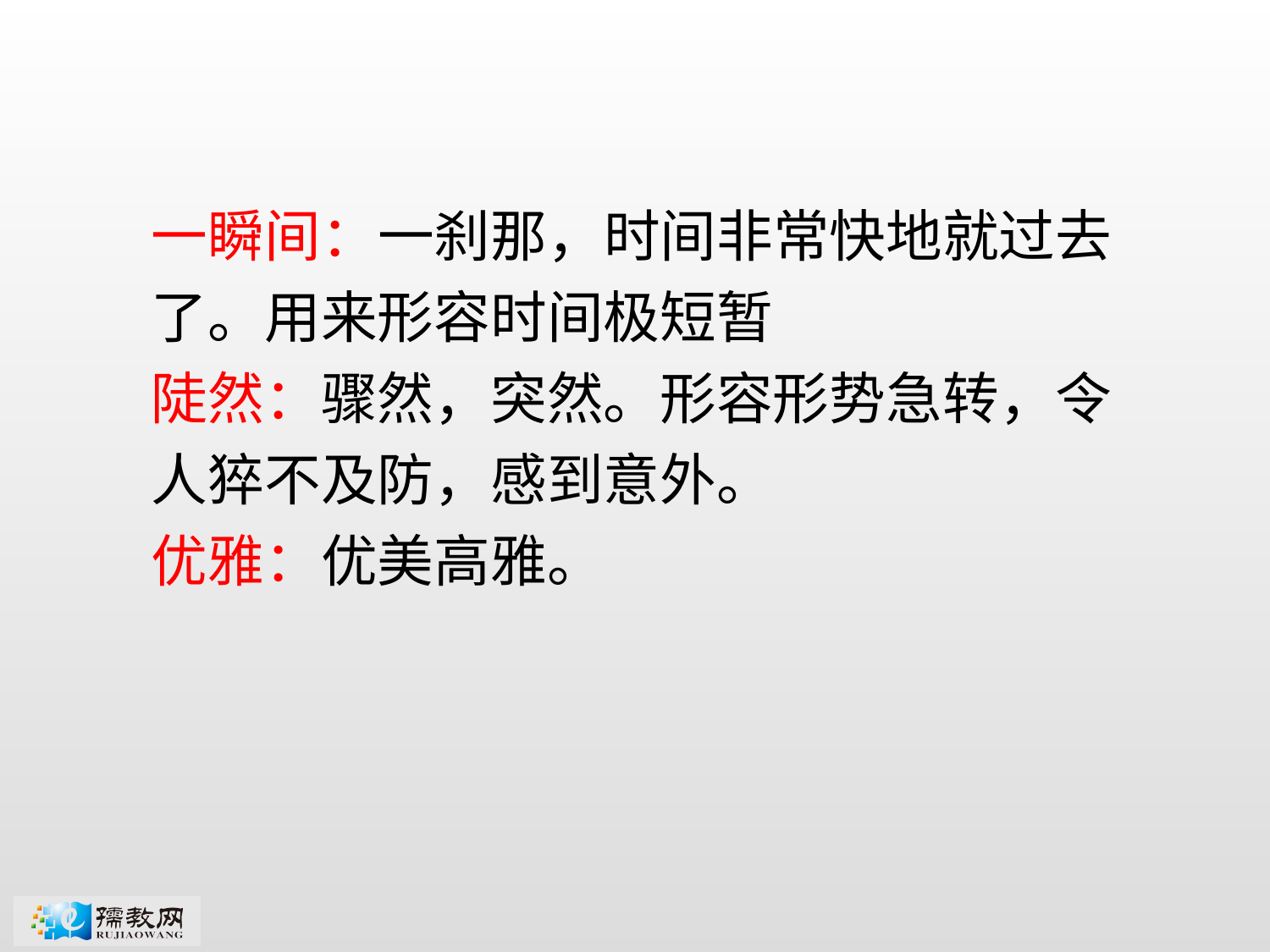

一瞬间：一刹那，时间非常快地就过去了。用来形容时间极短暂
陡然：骤然，突然。形容形势急转，令人猝不及防，感到意外。
优雅：优美高雅。